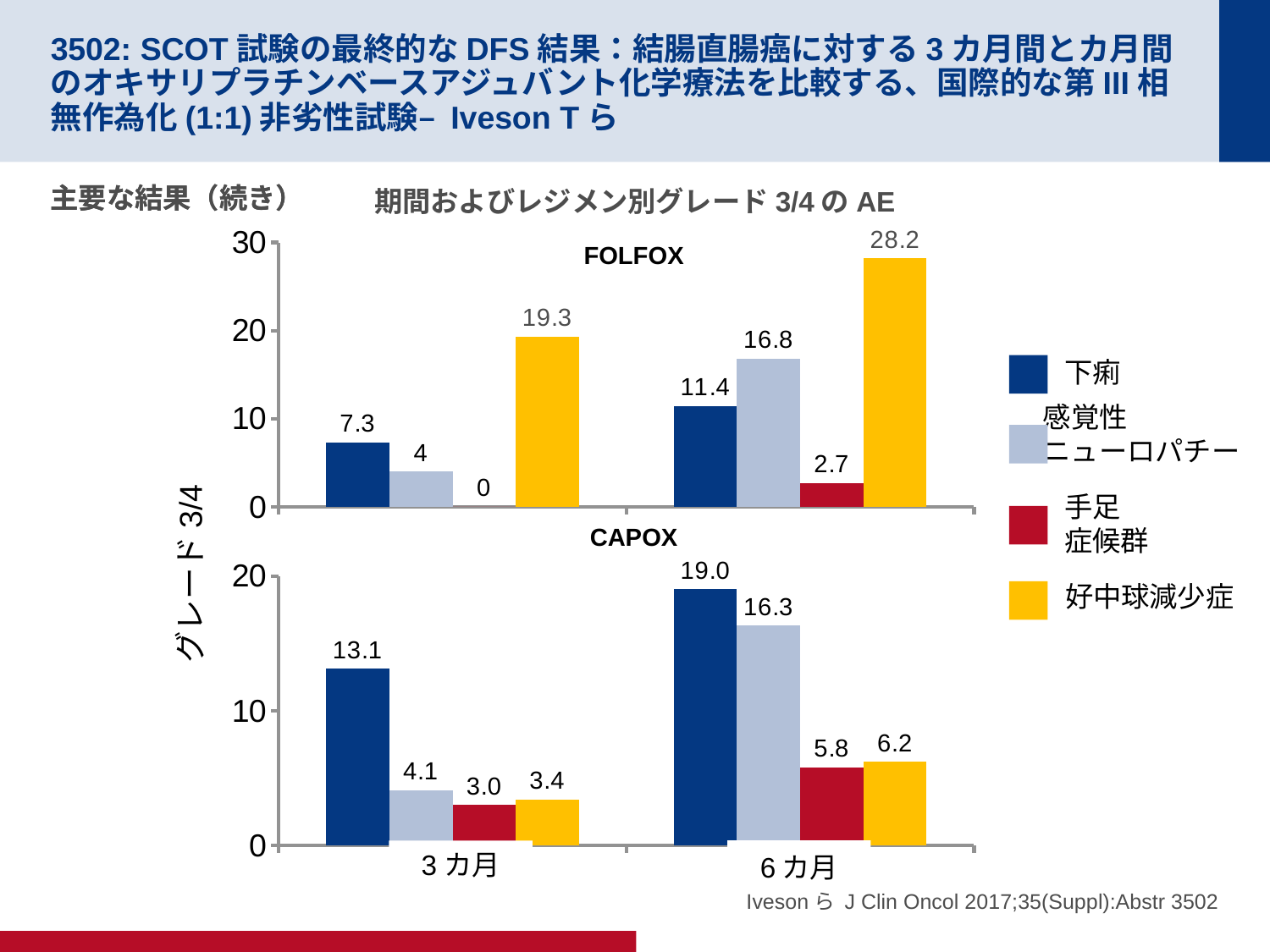

# 3502: SCOT試験の最終的なDFS結果：結腸直腸癌に対する3カ月間とカ月間のオキサリプラチンベースアジュバント化学療法を比較する、国際的な第III相無作為化(1:1)非劣性試験– Iveson Tら
主要な結果（続き）
主要な結果（続き）
期間およびレジメン別グレード3/4のAE

### Chart

| Category | Series 1 | Series 2 | Series 3 | Series 4 |
|---|---|---|---|---|
| 3 months | 7.3 | 4.0 | 0.0 | 19.3 |
| 6 months | 11.4 | 16.8 | 2.7 | 28.2 |
FOLFOX
下痢

感覚性
ニューロパチー

手足
症候群

CAPOX
グレード3/4

### Chart

| Category | Series 1 | Series 2 | Series 3 | Series 4 |
|---|---|---|---|---|
| 3 months | 13.1 | 4.1 | 3.0 | 3.4 |
| 6 months | 19.0 | 16.3 | 5.8 | 6.2 |
好中球減少症

3カ月
Ivesonら J Clin Oncol 2017;35(Suppl):Abstr 3502